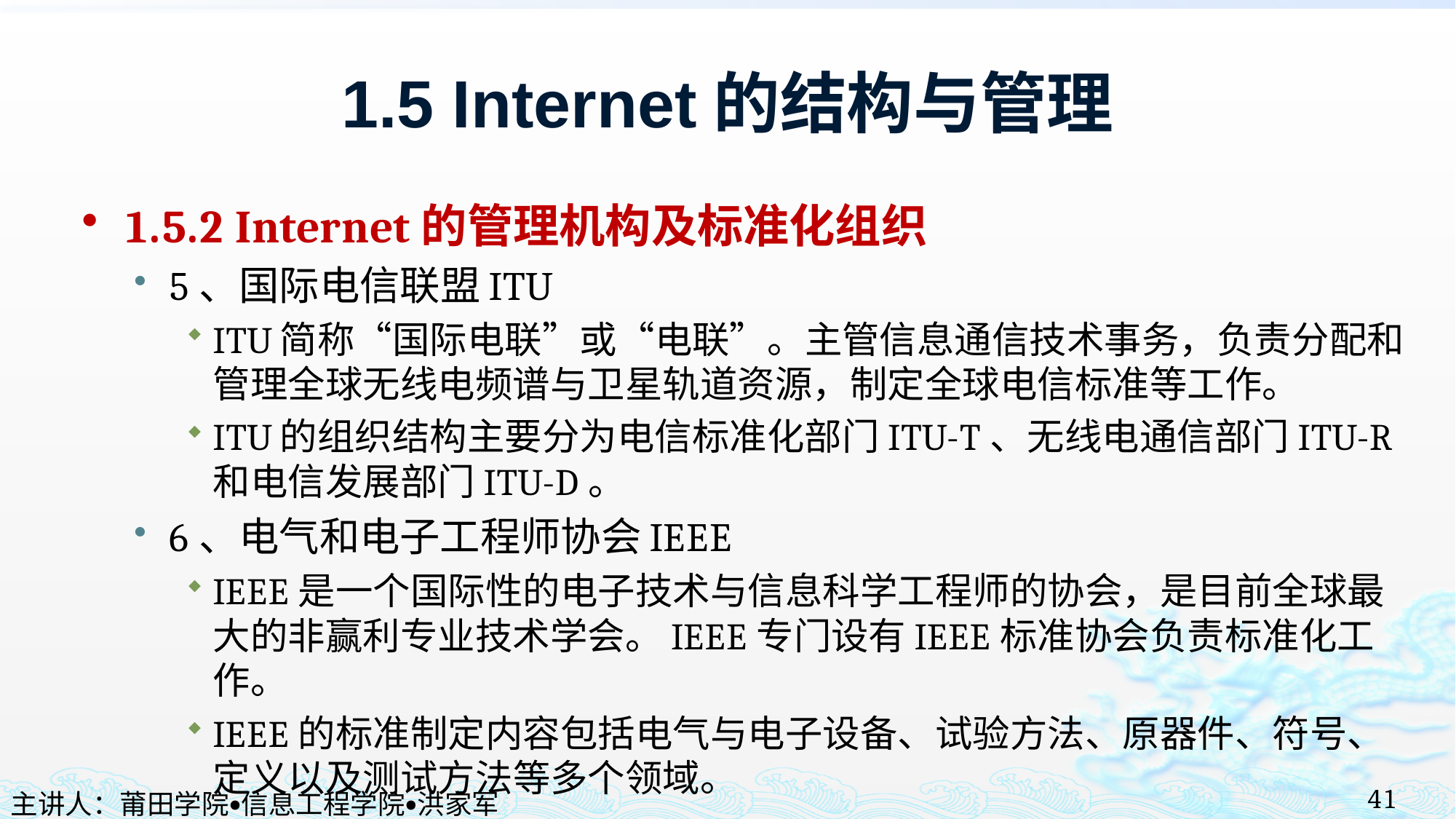

# 1.5 Internet的结构与管理
1.5.2 Internet的管理机构及标准化组织
5、国际电信联盟ITU
ITU简称“国际电联”或“电联”。主管信息通信技术事务，负责分配和管理全球无线电频谱与卫星轨道资源，制定全球电信标准等工作。
ITU的组织结构主要分为电信标准化部门ITU-T、无线电通信部门ITU-R和电信发展部门ITU-D。
6、电气和电子工程师协会IEEE
IEEE是一个国际性的电子技术与信息科学工程师的协会，是目前全球最大的非赢利专业技术学会。IEEE专门设有IEEE标准协会负责标准化工作。
IEEE的标准制定内容包括电气与电子设备、试验方法、原器件、符号、定义以及测试方法等多个领域。

41
主讲人：莆田学院•信息工程学院•洪家军